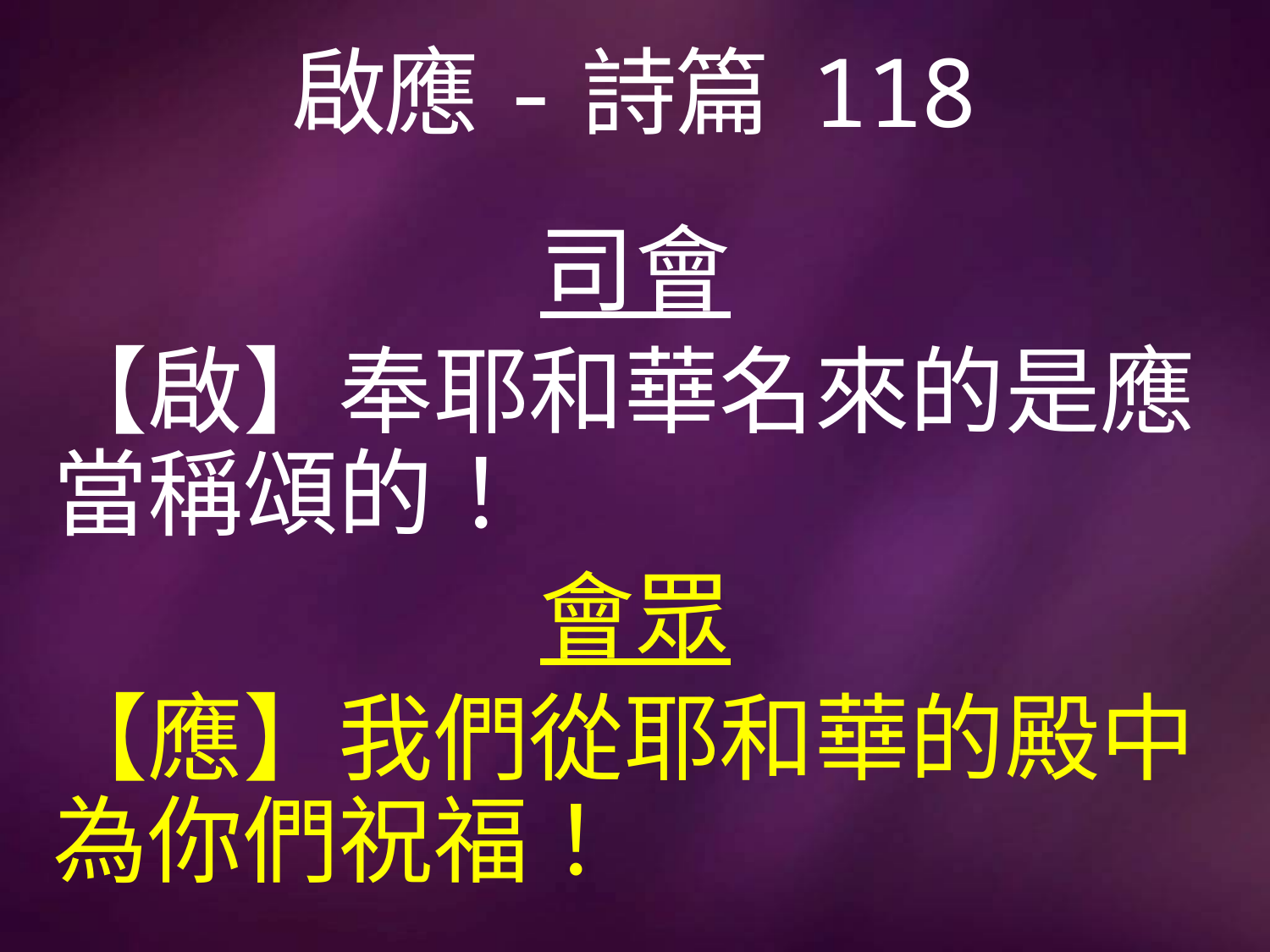

# 啟應-詩篇 118
司會
【啟】奉耶和華名來的是應當稱頌的！
會眾
【應】我們從耶和華的殿中為你們祝福！